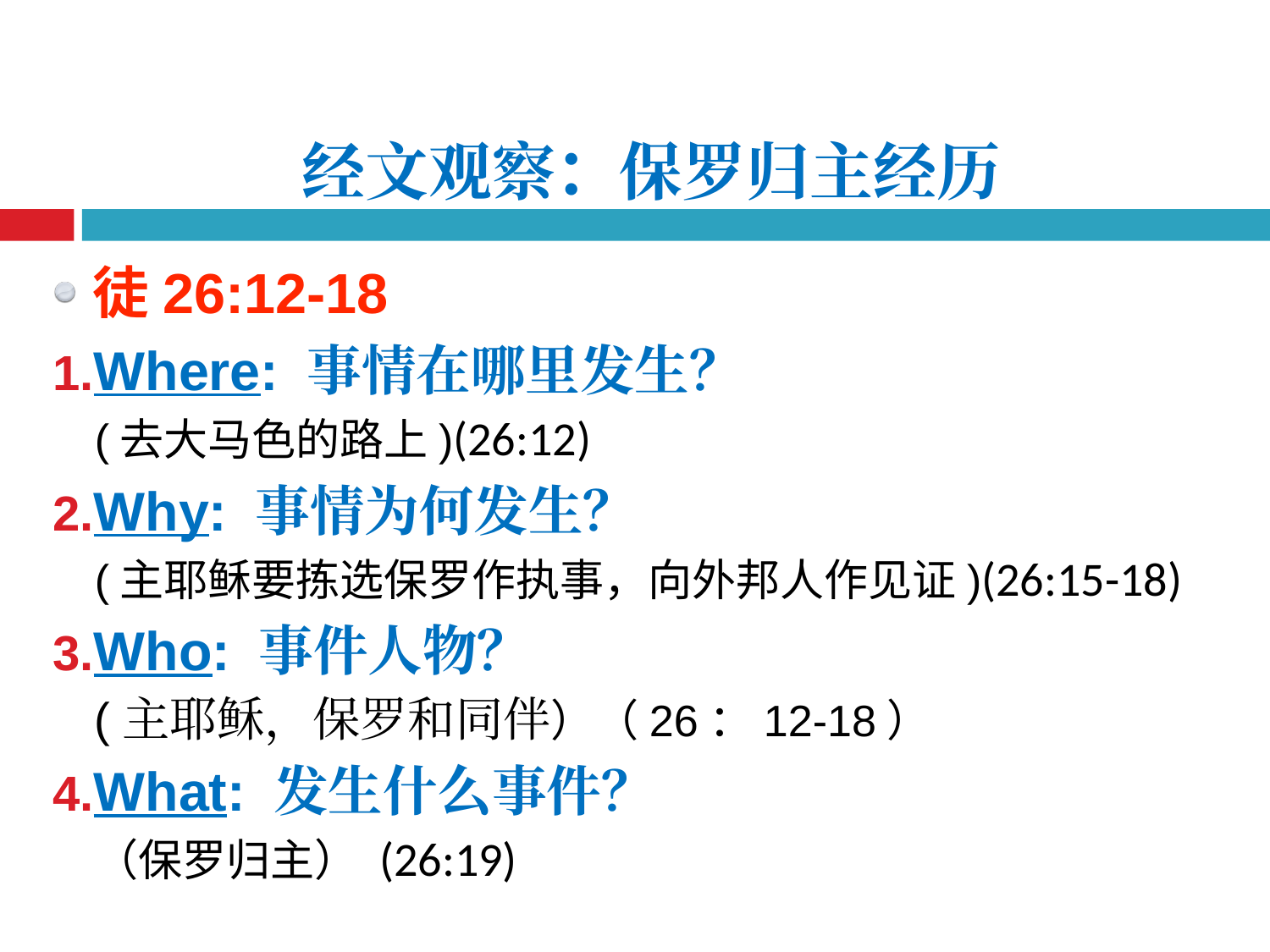

经文观察：保罗归主经历
徒26:12-18
Where: 事情在哪里发生？
(去大马色的路上)(26:12)
Why: 事情为何发生？
(主耶稣要拣选保罗作执事，向外邦人作见证)(26:15-18)
Who: 事件人物？
(主耶稣，保罗和同伴）（26：12-18）
What: 发生什么事件？
（保罗归主） (26:19)